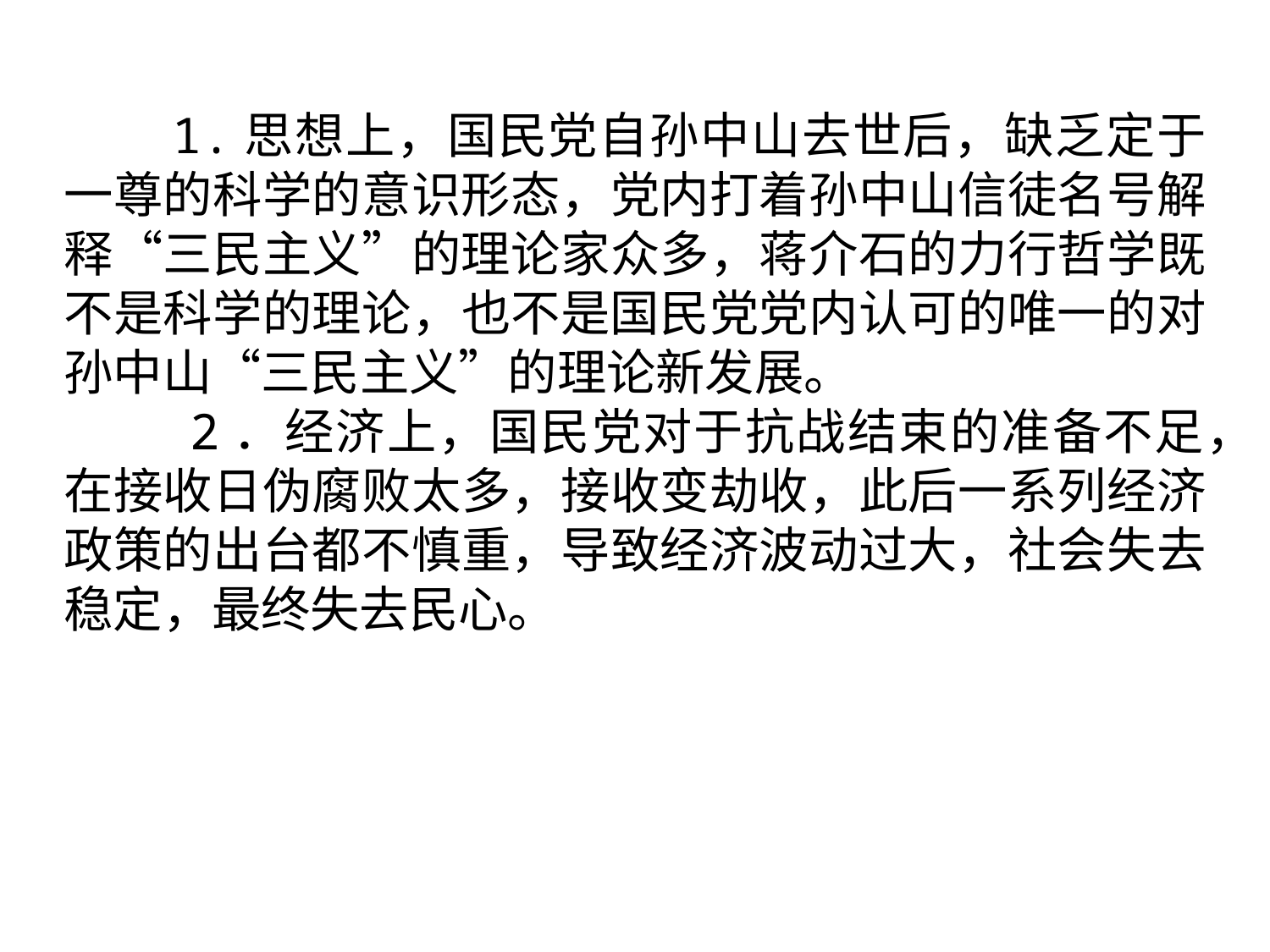

1.思想上，国民党自孙中山去世后，缺乏定于一尊的科学的意识形态，党内打着孙中山信徒名号解释“三民主义”的理论家众多，蒋介石的力行哲学既不是科学的理论，也不是国民党党内认可的唯一的对孙中山“三民主义”的理论新发展。
    2．经济上，国民党对于抗战结束的准备不足，在接收日伪腐败太多，接收变劫收，此后一系列经济政策的出台都不慎重，导致经济波动过大，社会失去稳定，最终失去民心。